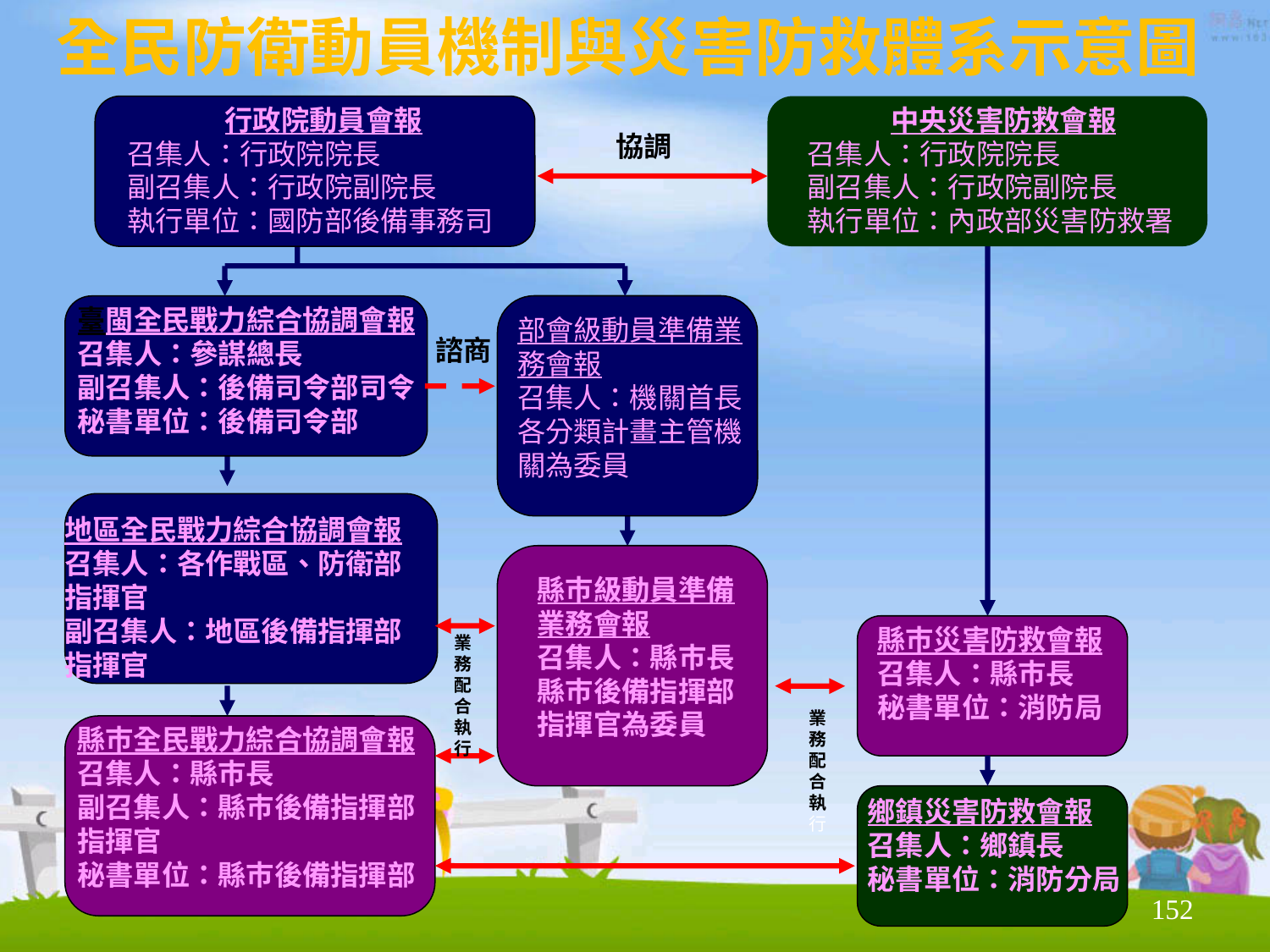

全民防衛動員機制與災害防救體系示意圖

行政院動員會報
召集人：行政院院長
副召集人：行政院副院長
執行單位：國防部後備事務司

中央災害防救會報
召集人：行政院院長
副召集人：行政院副院長
執行單位：內政部災害防救署
協調

臺閩全民戰力綜合協調會報
召集人：參謀總長
副召集人：後備司令部司令
秘書單位：後備司令部
部會級動員準備業務會報
召集人：機關首長
各分類計畫主管機關為委員

諮商

地區全民戰力綜合協調會報
召集人：各作戰區、防衛部指揮官
副召集人：地區後備指揮部指揮官

縣巿級動員準備業務會報
召集人：縣巿長
縣巿後備指揮部指揮官為委員

縣巿災害防救會報
召集人：縣巿長
秘書單位：消防局

業
務
配
合
執
行

業
務
配
合
執
行

縣巿全民戰力綜合協調會報
召集人：縣巿長
副召集人：縣巿後備指揮部指揮官
秘書單位：縣巿後備指揮部

鄉鎮災害防救會報
召集人：鄉鎮長
秘書單位：消防分局

152